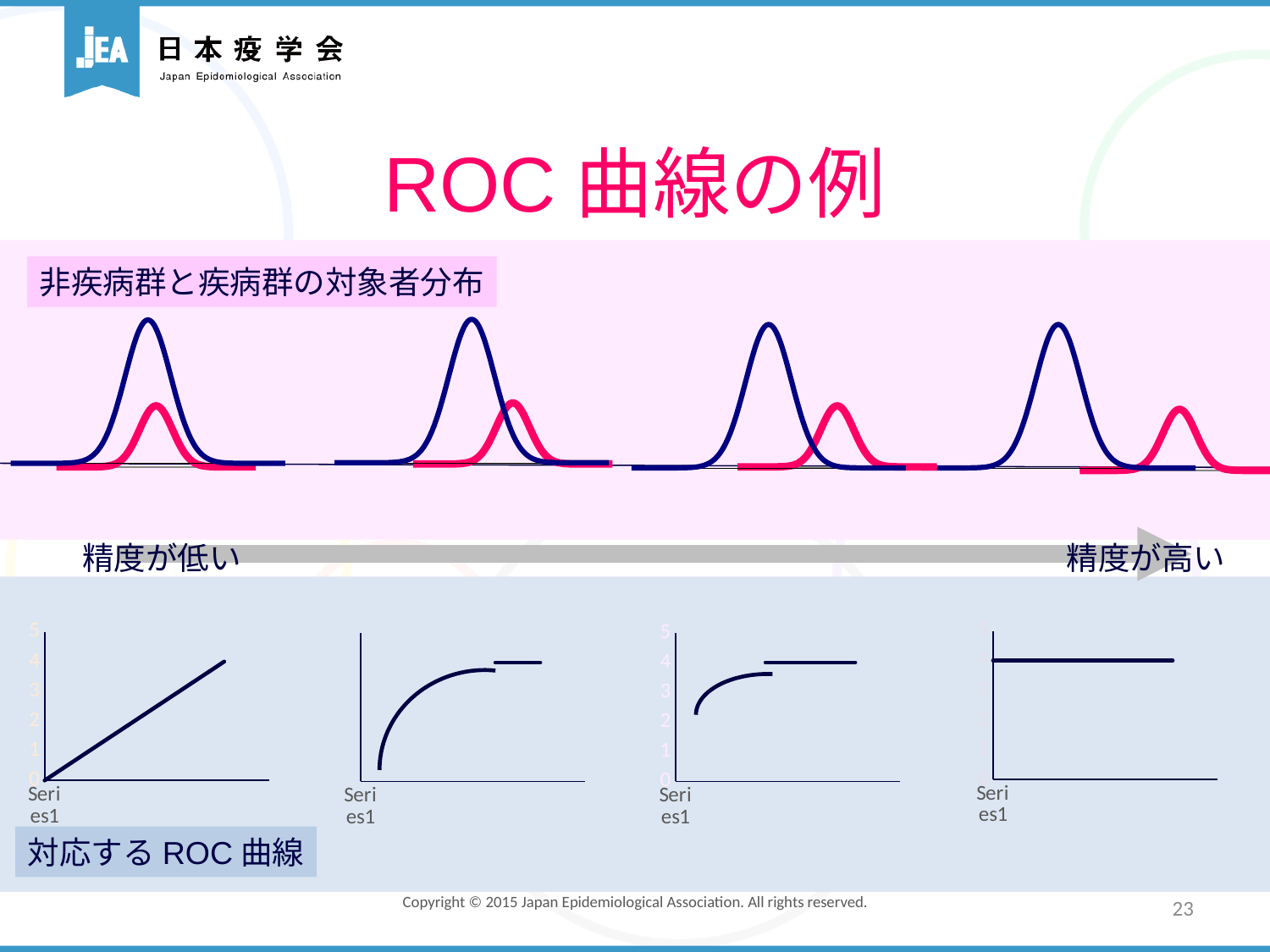

# ROC曲線の例

非疾病群と疾病群の対象者分布

### Chart

| Category |  |
|---|---|

### Chart

| Category |  |
|---|---|

### Chart

| Category |  |
|---|---|

### Chart

| Category |  |
|---|---|

### Chart

| Category |  |
|---|---|

### Chart

| Category |  |
|---|---|

### Chart

| Category |  |
|---|---|

### Chart

| Category |  |
|---|---|
精度が低い　　　　　　　　　　　　　　　　　　　　　　　　　　精度が高い

### Chart

| Category | 列1 |
|---|---|
|  | 4.0 |
|  | 4.0 |
|  | 4.0 |
|  | 4.0 |
|  | 4.0 |
|  | None |

### Chart

| Category | 列1 |
|---|---|
|  | 0.0 |
|  | 1.0 |
|  | 2.0 |
|  | 3.0 |
|  | 4.0 |
|  | None |

### Chart

| Category | 列1 |
|---|---|
|  | None |
|  | None |
|  | None |
|  | 4.0 |
|  | 4.0 |
|  | None |

### Chart

| Category | 列1 |
|---|---|
|  | None |
|  | None |
|  | 4.0 |
|  | 4.0 |
|  | 4.0 |
|  | None |

対応するROC曲線
23